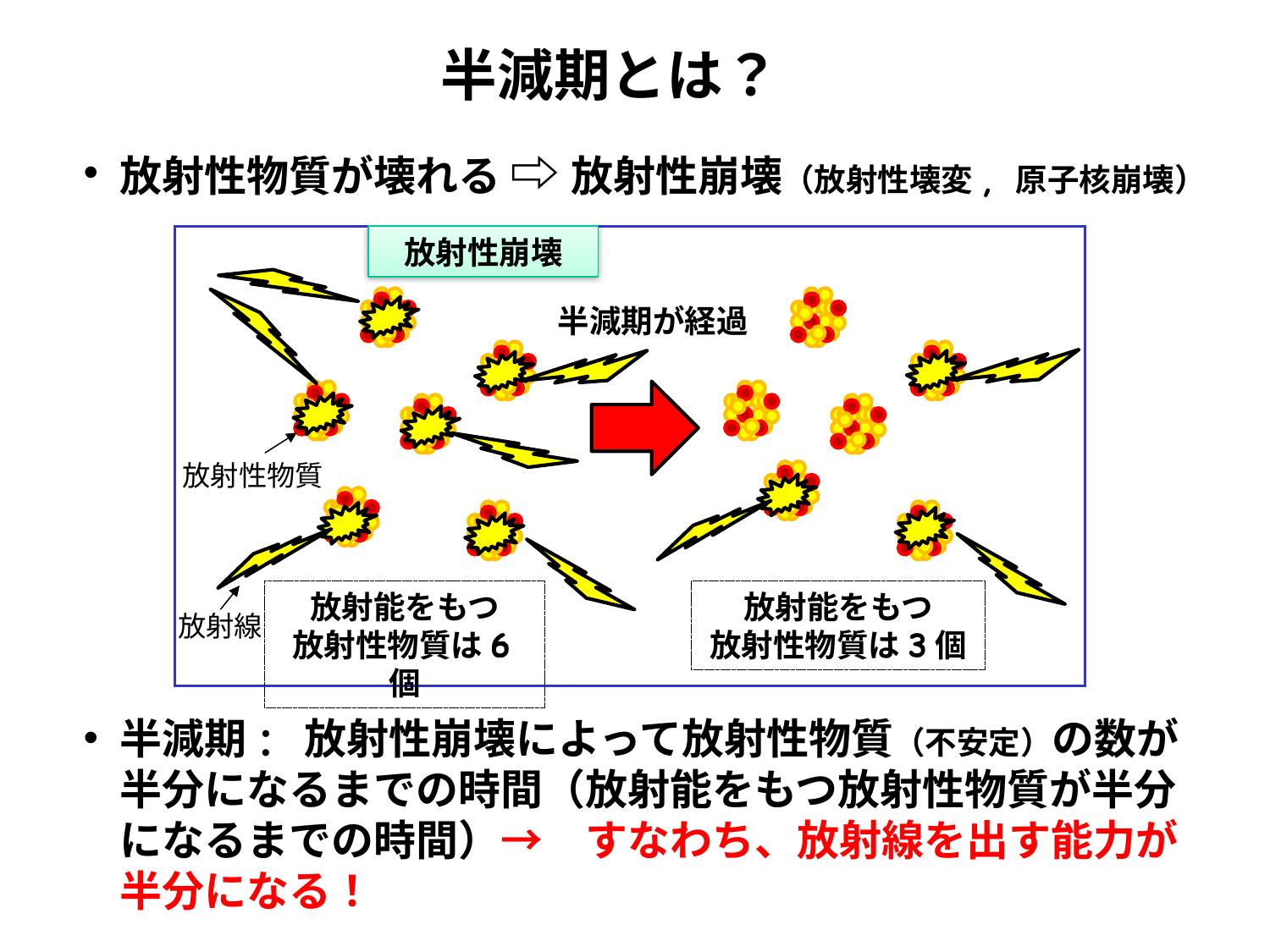

半減期とは？
放射性物質が壊れる ⇨ 放射性崩壊（放射性壊変, 原子核崩壊）

放射性崩壊

半減期が経過

放射性物質

放射能をもつ
放射性物質は6個
放射能をもつ
放射性物質は3個
放射線
半減期: 放射性崩壊によって放射性物質（不安定）の数が半分になるまでの時間（放射能をもつ放射性物質が半分になるまでの時間）→　すなわち、放射線を出す能力が半分になる！